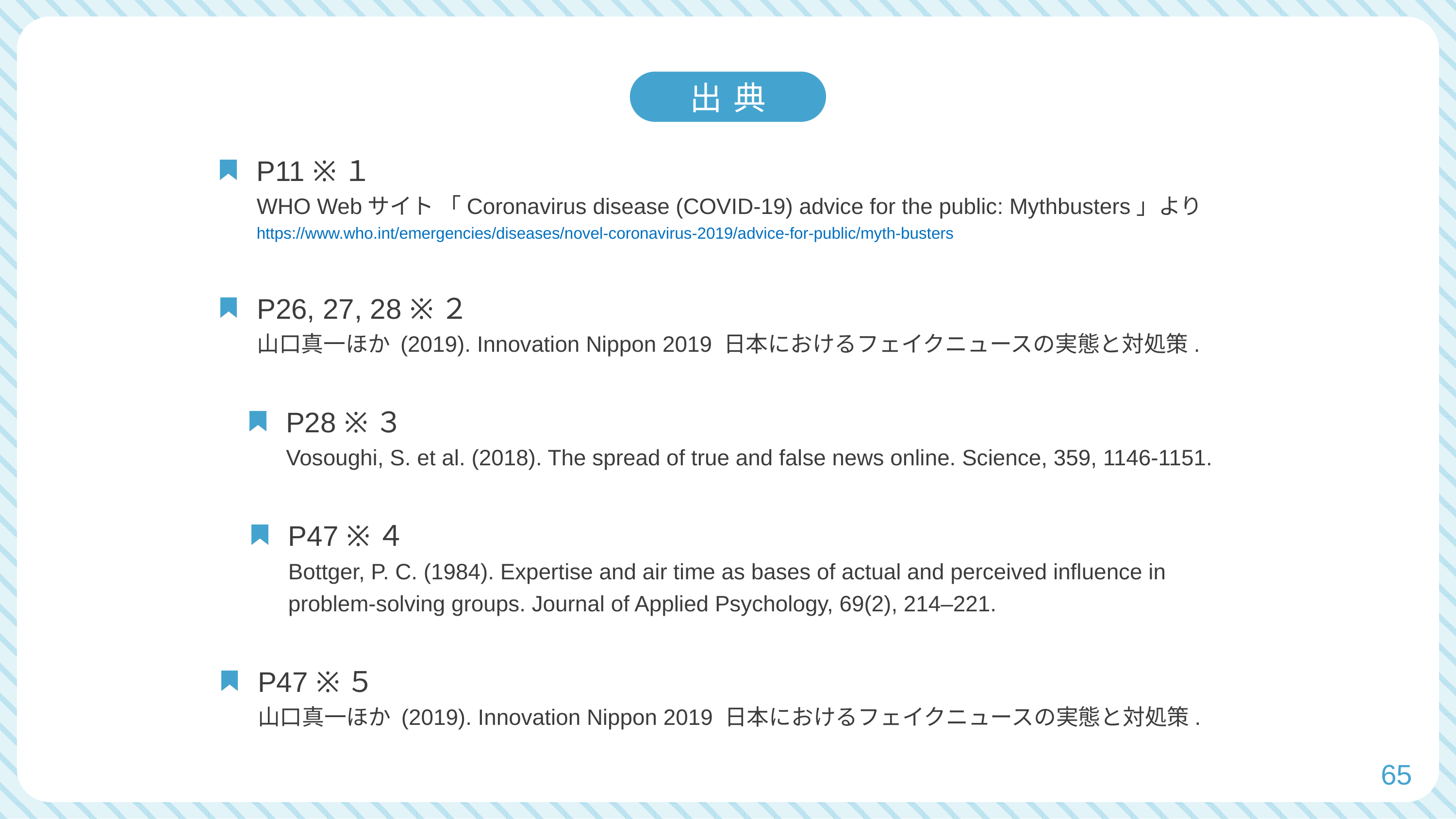

出 典
P11 ※１
WHO Webサイト 「Coronavirus disease (COVID-19) advice for the public: Mythbusters」より
https://www.who.int/emergencies/diseases/novel-coronavirus-2019/advice-for-public/myth-busters
P26, 27, 28 ※２
山口真一ほか (2019). Innovation Nippon 2019 日本におけるフェイクニュースの実態と対処策.
P28 ※３
Vosoughi, S. et al. (2018). The spread of true and false news online. Science, 359, 1146-1151.
P47 ※４
Bottger, P. C. (1984). Expertise and air time as bases of actual and perceived influence in
problem-solving groups. Journal of Applied Psychology, 69(2), 214–221.
P47 ※５
山口真一ほか (2019). Innovation Nippon 2019 日本におけるフェイクニュースの実態と対処策.
65